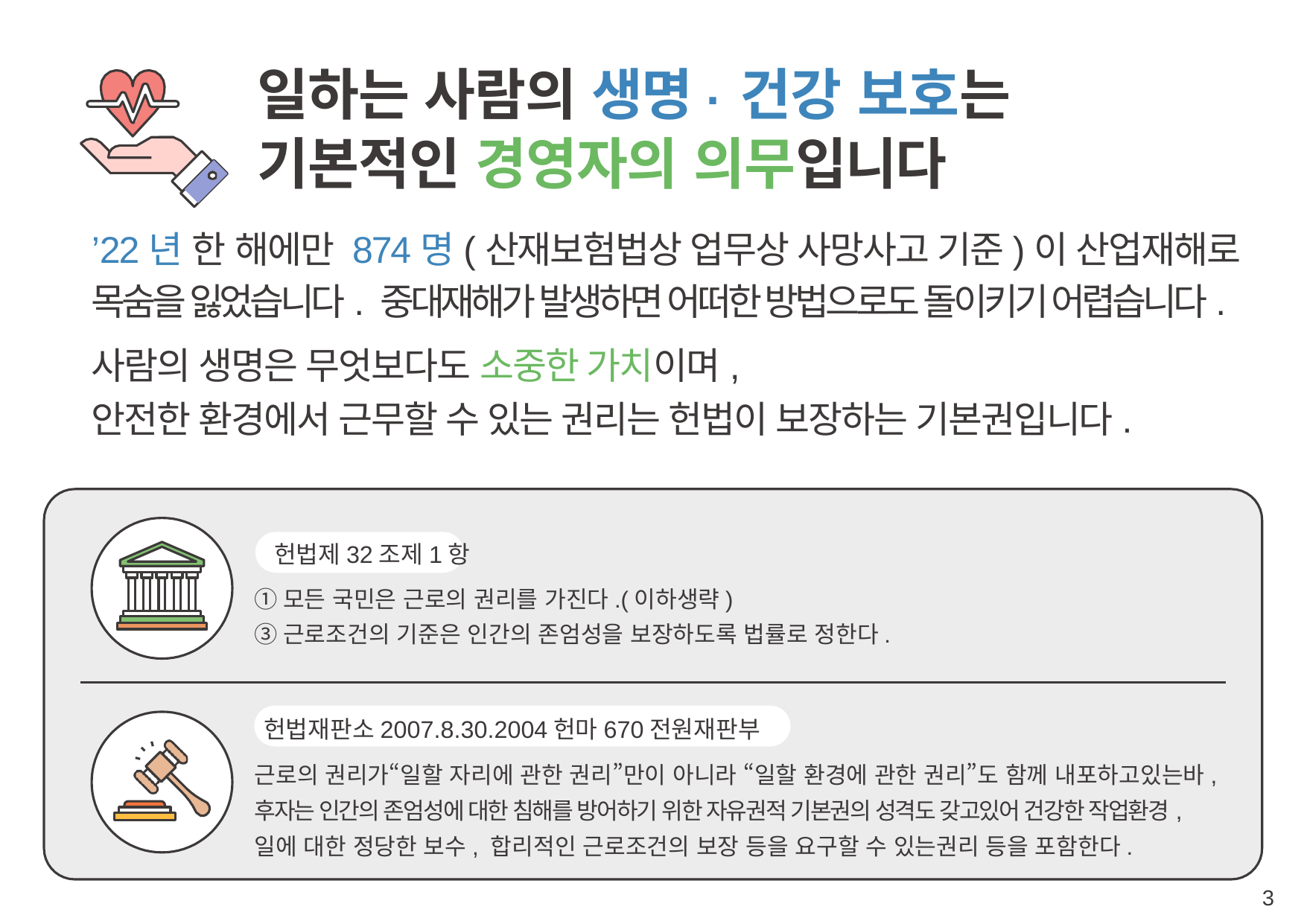

# 일하는 사람의 생명.건강 보호는 기본적인 경영자의 의무입니다

’22년 한 해에만 874명(산재보험법상 업무상 사망사고 기준)이 산업재해로 목숨을 잃었습니다. 중대재해가 발생하면 어떠한 방법으로도 돌이키기 어렵습니다.
사람의 생명은 무엇보다도 소중한 가치이며,
안전한 환경에서 근무할 수 있는 권리는 헌법이 보장하는 기본권입니다.

헌법제32조제1항
①모든 국민은 근로의 권리를 가진다.(이하생략)
③근로조건의 기준은 인간의 존엄성을 보장하도록 법률로 정한다.

헌법재판소2007.8.30.2004헌마670전원재판부

근로의 권리가“일할 자리에 관한 권리”만이 아니라 “일할 환경에 관한 권리”도 함께 내포하고있는바, 후자는 인간의 존엄성에 대한 침해를 방어하기 위한 자유권적 기본권의 성격도 갖고있어 건강한 작업환경, 일에 대한 정당한 보수, 합리적인 근로조건의 보장 등을 요구할 수 있는권리 등을 포함한다.

3